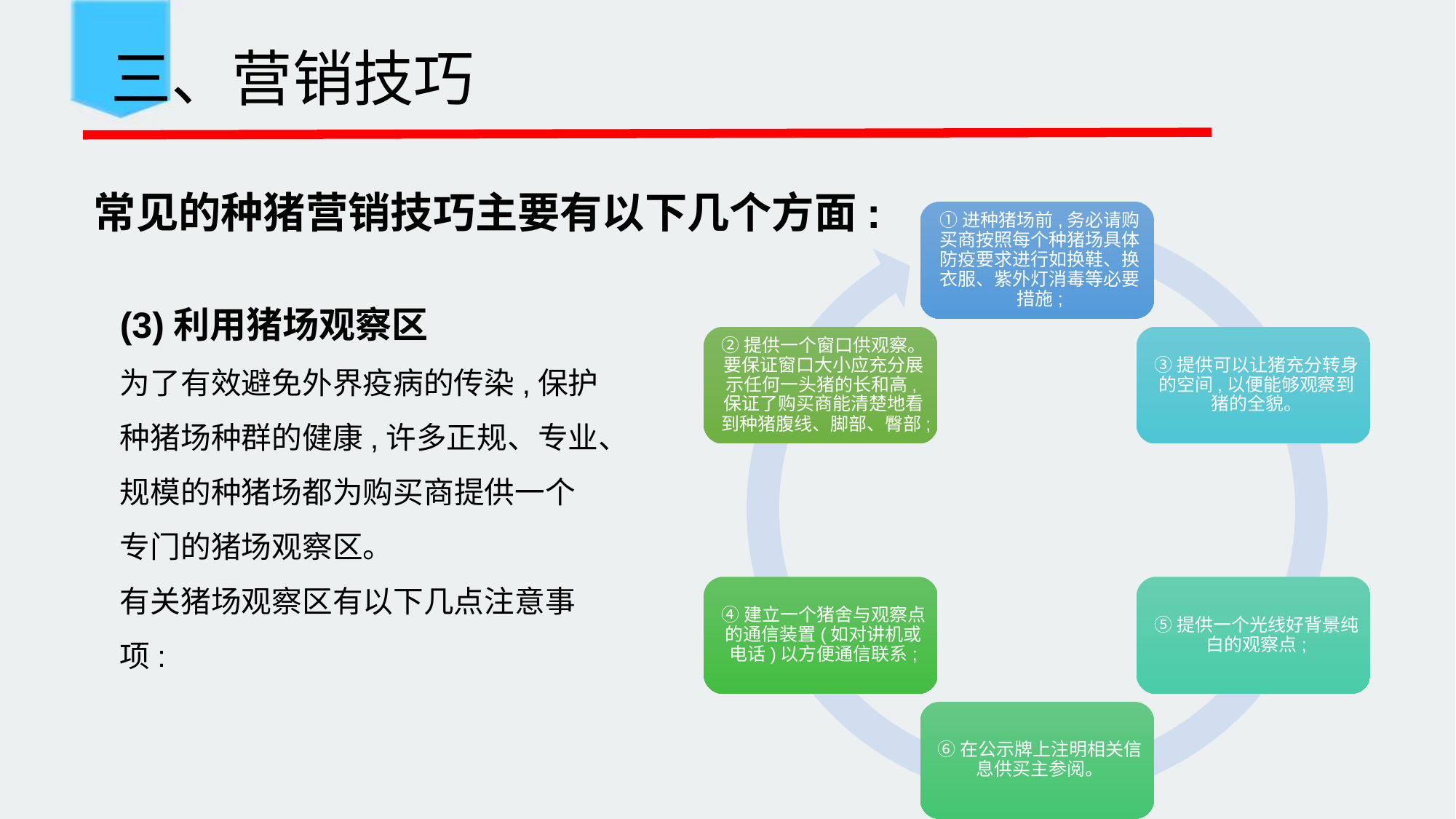

三、营销技巧
常见的种猪营销技巧主要有以下几个方面:
①进种猪场前,务必请购买商按照每个种猪场具体防疫要求进行如换鞋、换衣服、紫外灯消毒等必要措施;
③提供可以让猪充分转身的空间,以便能够观察到猪的全貌。
⑤提供一个光线好背景纯白的观察点;
⑥在公示牌上注明相关信息供买主参阅。
④建立一个猪舍与观察点的通信装置(如对讲机或电话)以方便通信联系;
②提供一个窗口供观察。要保证窗口大小应充分展示任何一头猪的长和高,保证了购买商能清楚地看到种猪腹线、脚部、臀部;
(3)利用猪场观察区
为了有效避免外界疫病的传染,保护种猪场种群的健康,许多正规、专业、规模的种猪场都为购买商提供一个专门的猪场观察区。
有关猪场观察区有以下几点注意事项: